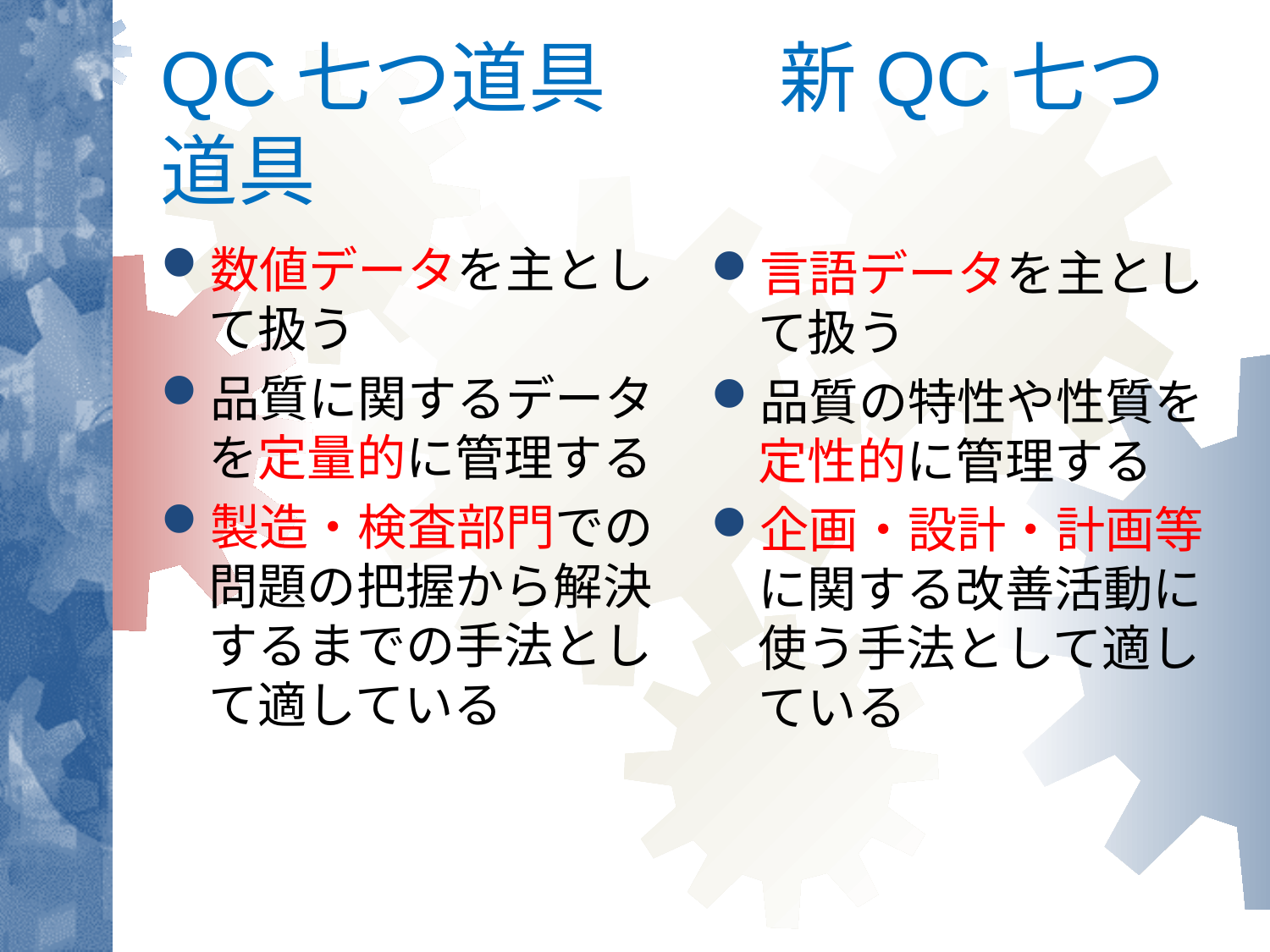

QC七つ道具　　 新QC七つ道具
数値データを主として扱う
品質に関するデータを定量的に管理する
製造・検査部門での問題の把握から解決するまでの手法として適している
言語データを主として扱う
品質の特性や性質を定性的に管理する
企画・設計・計画等に関する改善活動に使う手法として適している